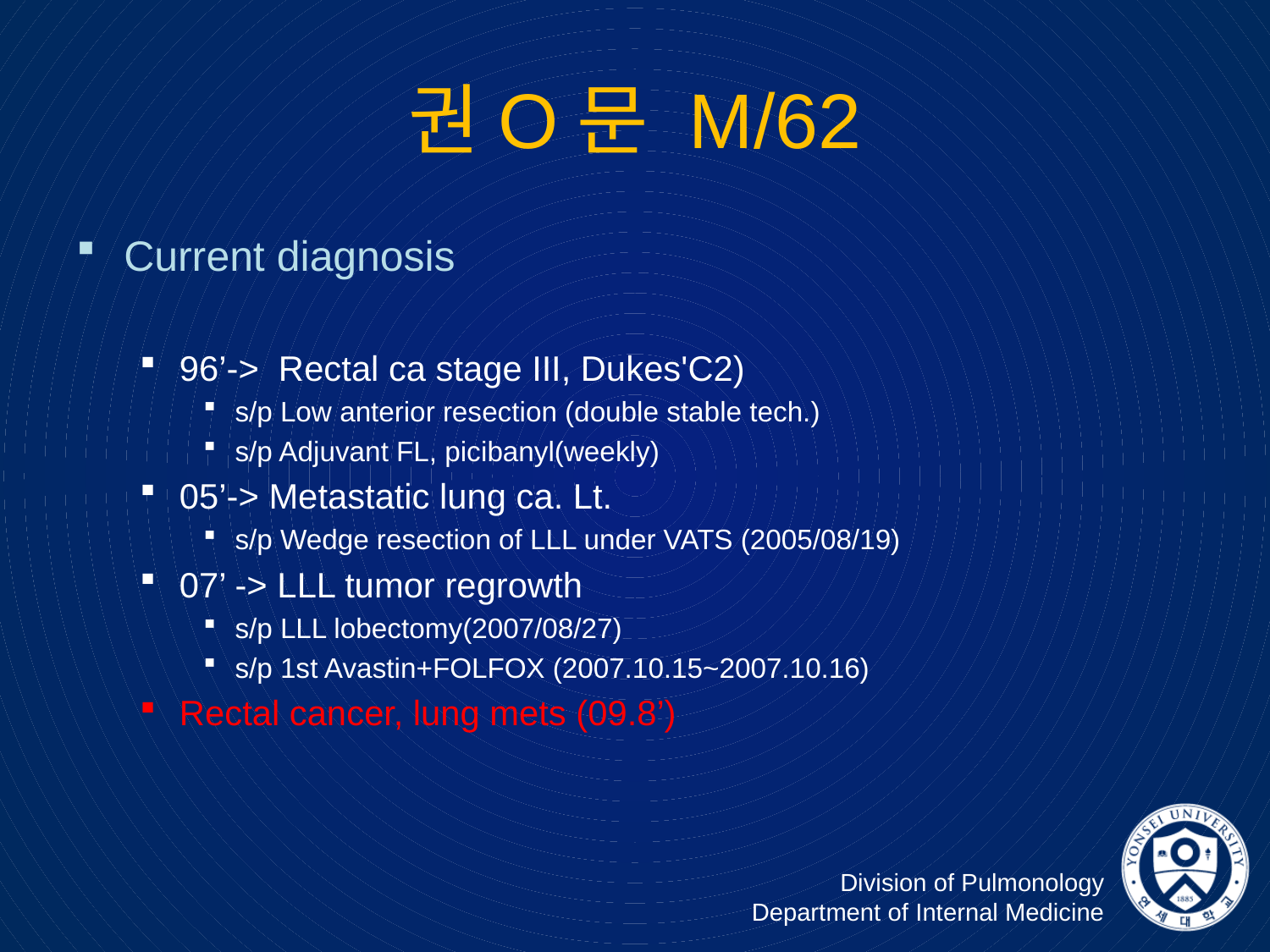

# 권O문 M/62
Current diagnosis

96’->  Rectal ca stage III, Dukes'C2)
s/p Low anterior resection (double stable tech.)
s/p Adjuvant FL, picibanyl(weekly)
05’-> Metastatic lung ca. Lt.
s/p Wedge resection of LLL under VATS (2005/08/19)
07’ -> LLL tumor regrowth
s/p LLL lobectomy(2007/08/27)
s/p 1st Avastin+FOLFOX (2007.10.15~2007.10.16)
Rectal cancer, lung mets (09.8’)